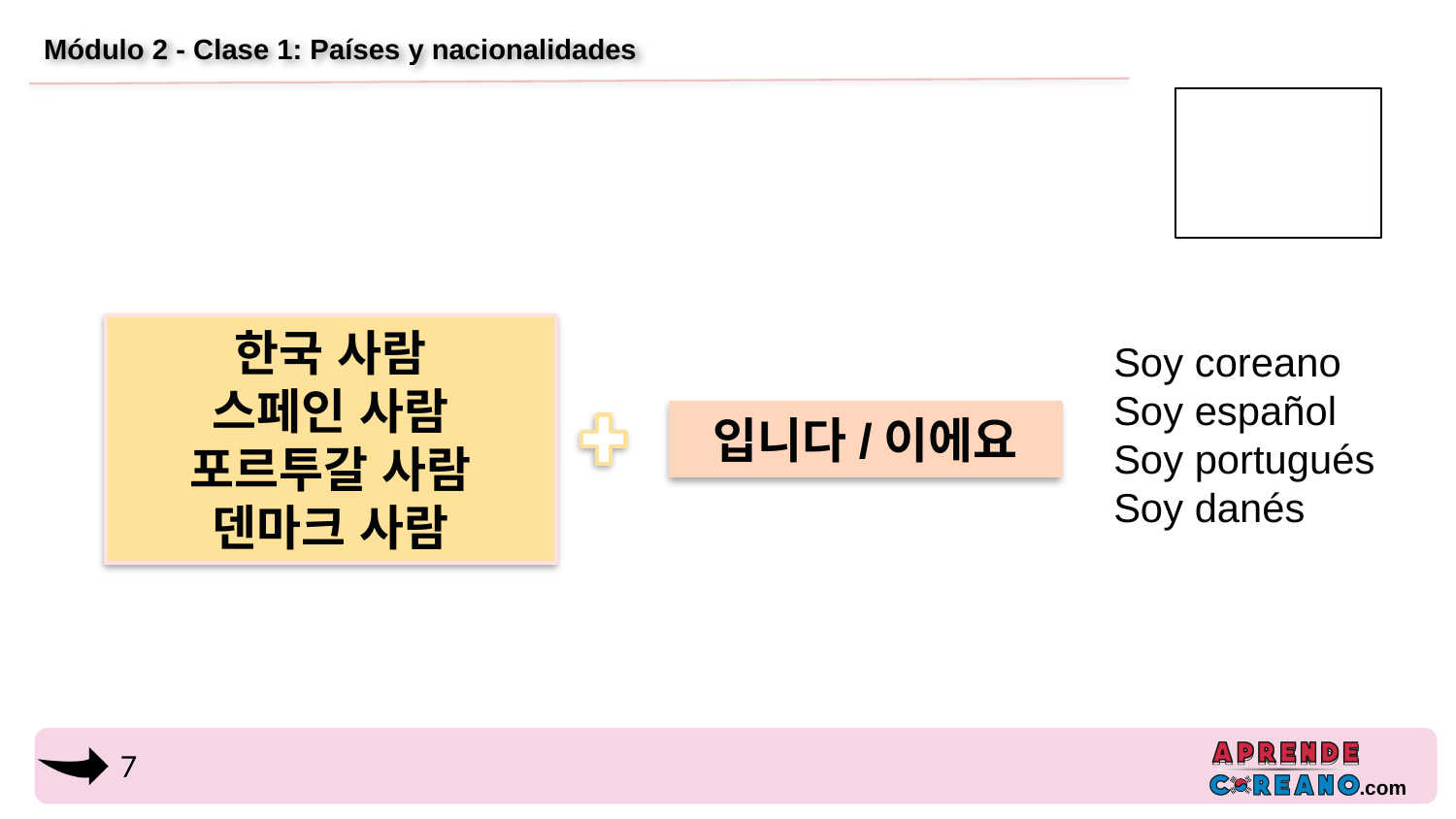

# Módulo 2 - Clase 1: Países y nacionalidades
한국 사람
스페인 사람
포르투갈 사람
덴마크 사람
Soy coreano
Soy español
Soy portugués
Soy danés
입니다/이에요

7